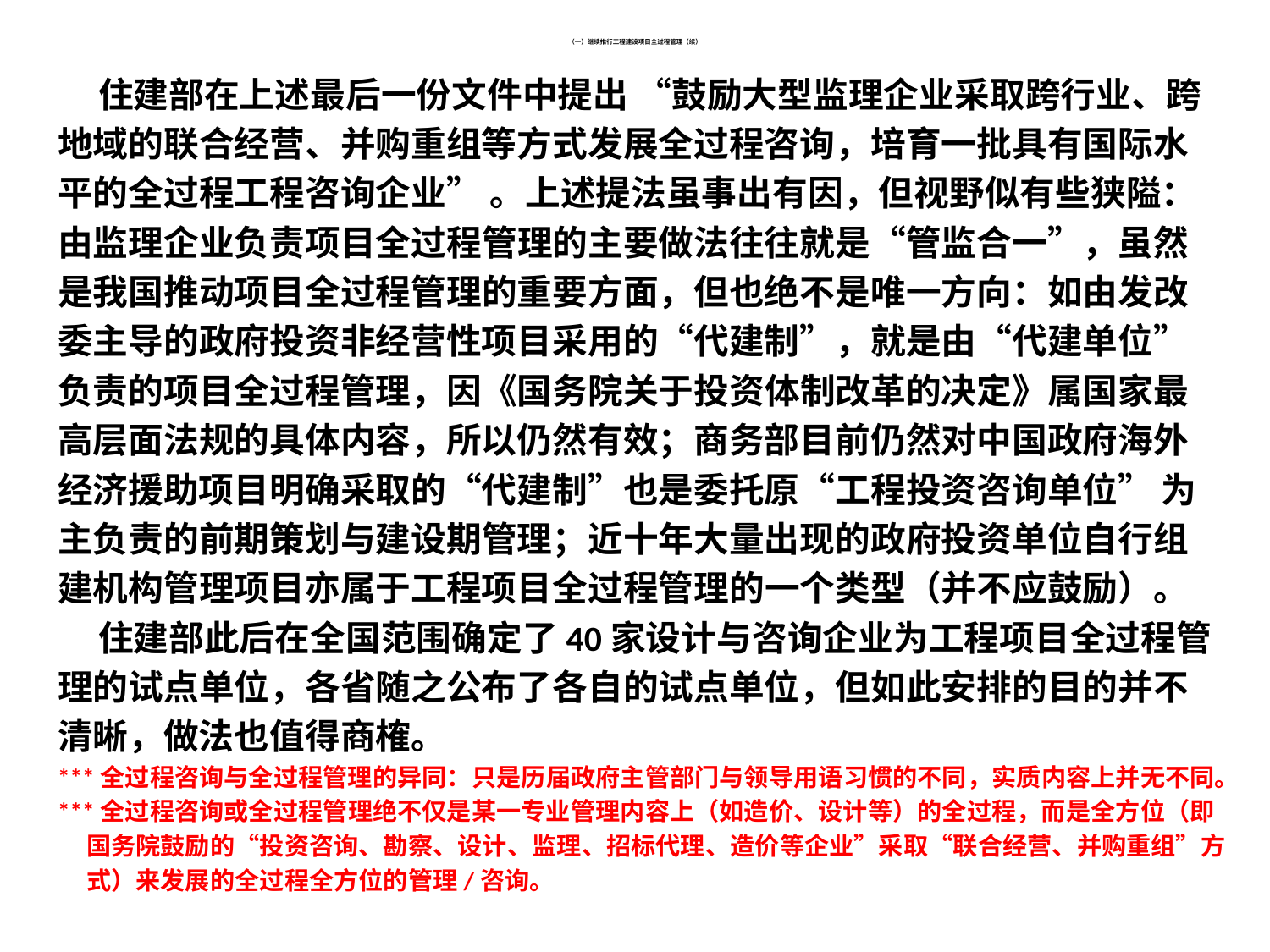

# （一）继续推行工程建设项目全过程管理（续）
    住建部在上述最后一份文件中提出 “鼓励大型监理企业采取跨行业、跨
地域的联合经营、并购重组等方式发展全过程咨询，培育一批具有国际水
平的全过程工程咨询企业” 。上述提法虽事出有因，但视野似有些狭隘：
由监理企业负责项目全过程管理的主要做法往往就是“管监合一”，虽然
是我国推动项目全过程管理的重要方面，但也绝不是唯一方向：如由发改
委主导的政府投资非经营性项目采用的“代建制”，就是由“代建单位”
负责的项目全过程管理，因《国务院关于投资体制改革的决定》属国家最
高层面法规的具体内容，所以仍然有效；商务部目前仍然对中国政府海外
经济援助项目明确采取的“代建制”也是委托原“工程投资咨询单位” 为
主负责的前期策划与建设期管理；近十年大量出现的政府投资单位自行组
建机构管理项目亦属于工程项目全过程管理的一个类型（并不应鼓励）。
    住建部此后在全国范围确定了40家设计与咨询企业为工程项目全过程管
理的试点单位，各省随之公布了各自的试点单位，但如此安排的目的并不
清晰，做法也值得商榷。
***全过程咨询与全过程管理的异同：只是历届政府主管部门与领导用语习惯的不同，实质内容上并无不同。
***全过程咨询或全过程管理绝不仅是某一专业管理内容上（如造价、设计等）的全过程，而是全方位（即
    国务院鼓励的“投资咨询、勘察、设计、监理、招标代理、造价等企业”采取“联合经营、并购重组”方
    式）来发展的全过程全方位的管理/咨询。